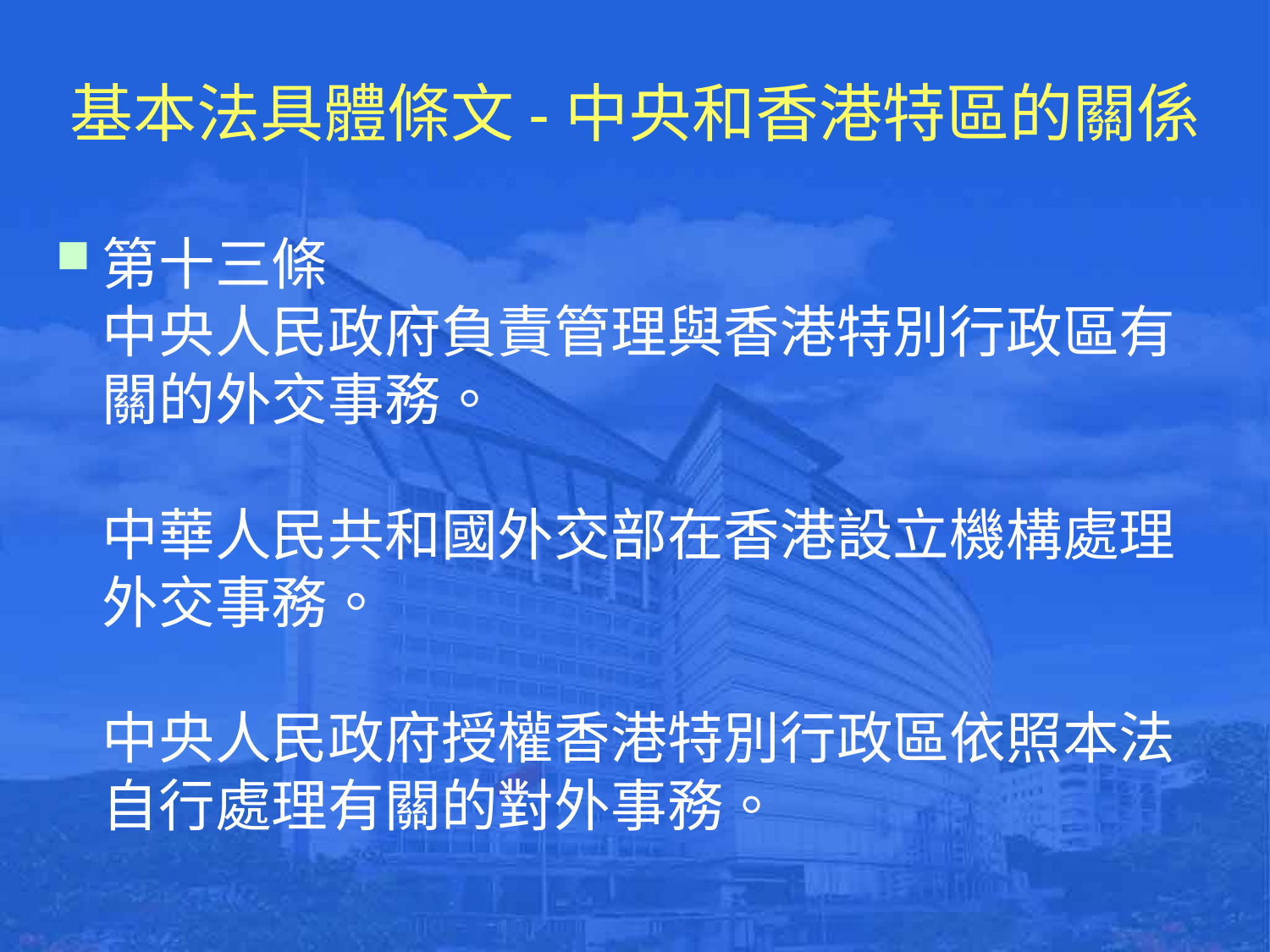

# 基本法具體條文-中央和香港特區的關係
第十三條
中央人民政府負責管理與香港特別行政區有關的外交事務。
中華人民共和國外交部在香港設立機構處理外交事務。
中央人民政府授權香港特別行政區依照本法自行處理有關的對外事務。